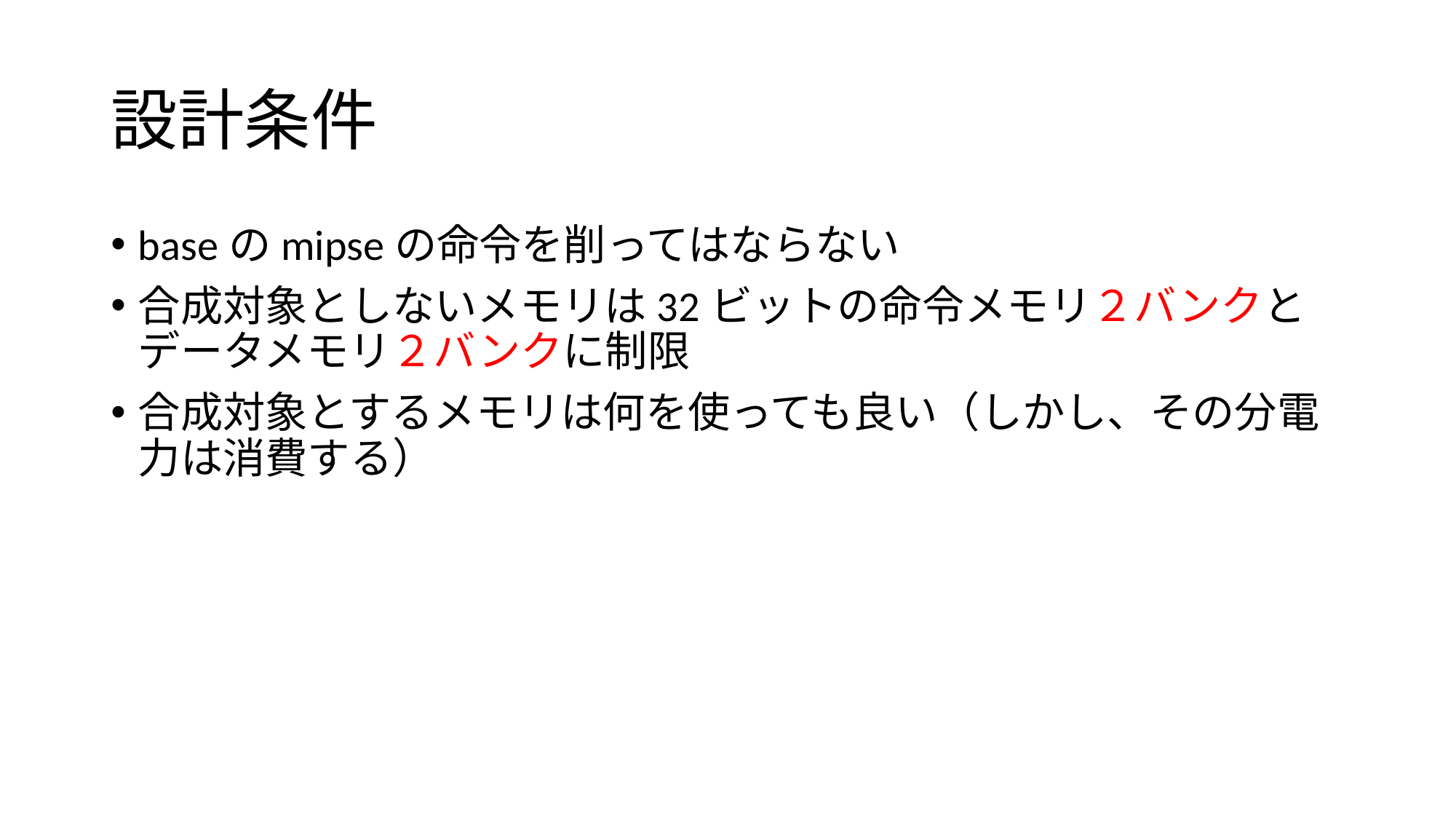

# 設計条件
baseのmipseの命令を削ってはならない
合成対象としないメモリは32ビットの命令メモリ２バンクとデータメモリ２バンクに制限
合成対象とするメモリは何を使っても良い（しかし、その分電力は消費する）